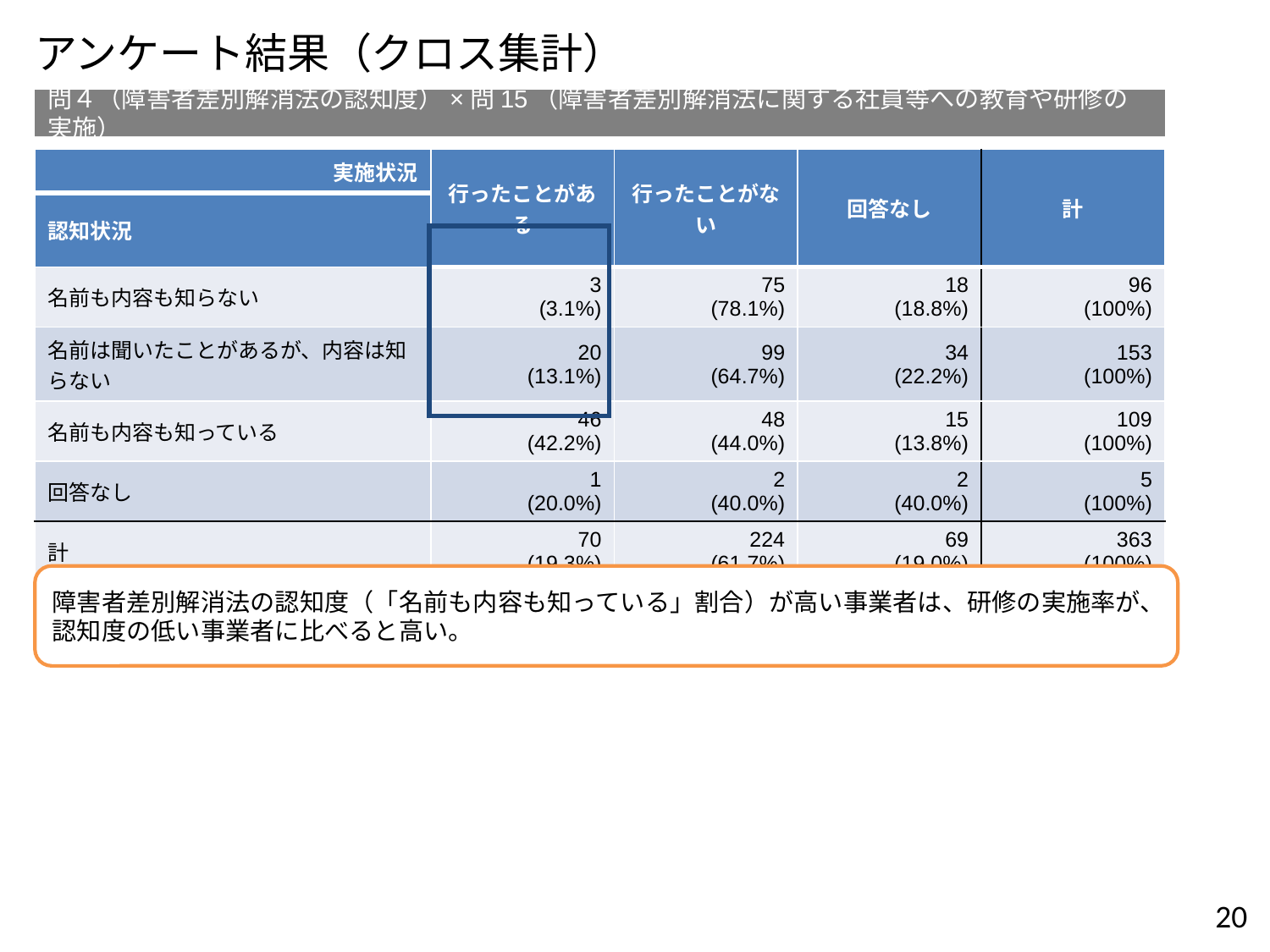

アンケート結果（クロス集計）

問４（障害者差別解消法の認知度）×問15（障害者差別解消法に関する社員等への教育や研修の実施）
| 実施状況 | 行ったことがある | 行ったことがない | 回答なし | 計 |
| --- | --- | --- | --- | --- |
| 認知状況 |  |  |  |  |
| 名前も内容も知らない | 3 (3.1%) | 75 (78.1%) | 18 (18.8%) | 96 (100%) |
| 名前は聞いたことがあるが、内容は知らない | 20 (13.1%) | 99 (64.7%) | 34 (22.2%) | 153 (100%) |
| 名前も内容も知っている | 46 (42.2%) | 48 (44.0%) | 15 (13.8%) | 109 (100%) |
| 回答なし | 1 (20.0%) | 2 (40.0%) | 2 (40.0%) | 5 (100%) |
| 計 | 70 (19.3%) | 224 (61.7%) | 69 (19.0%) | 363 (100%) |
|  |
| --- |
障害者差別解消法の認知度（「名前も内容も知っている」割合）が高い事業者は、研修の実施率が、認知度の低い事業者に比べると高い。
20